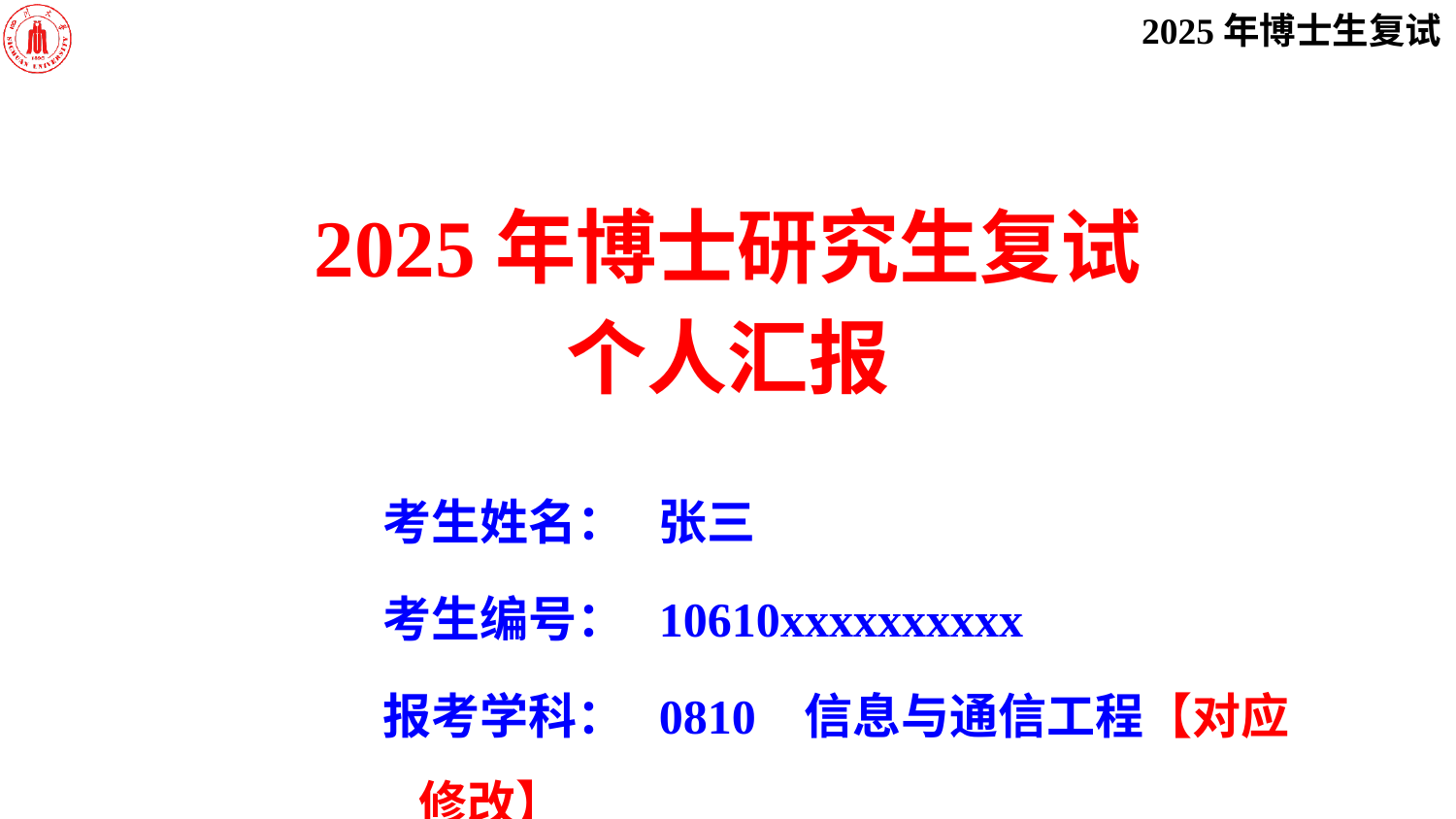

2025年博士研究生复试
个人汇报

考生姓名：   张三
考生编号：  10610xxxxxxxxxx
报考学科：  0810   信息与通信工程【对应修改】

1